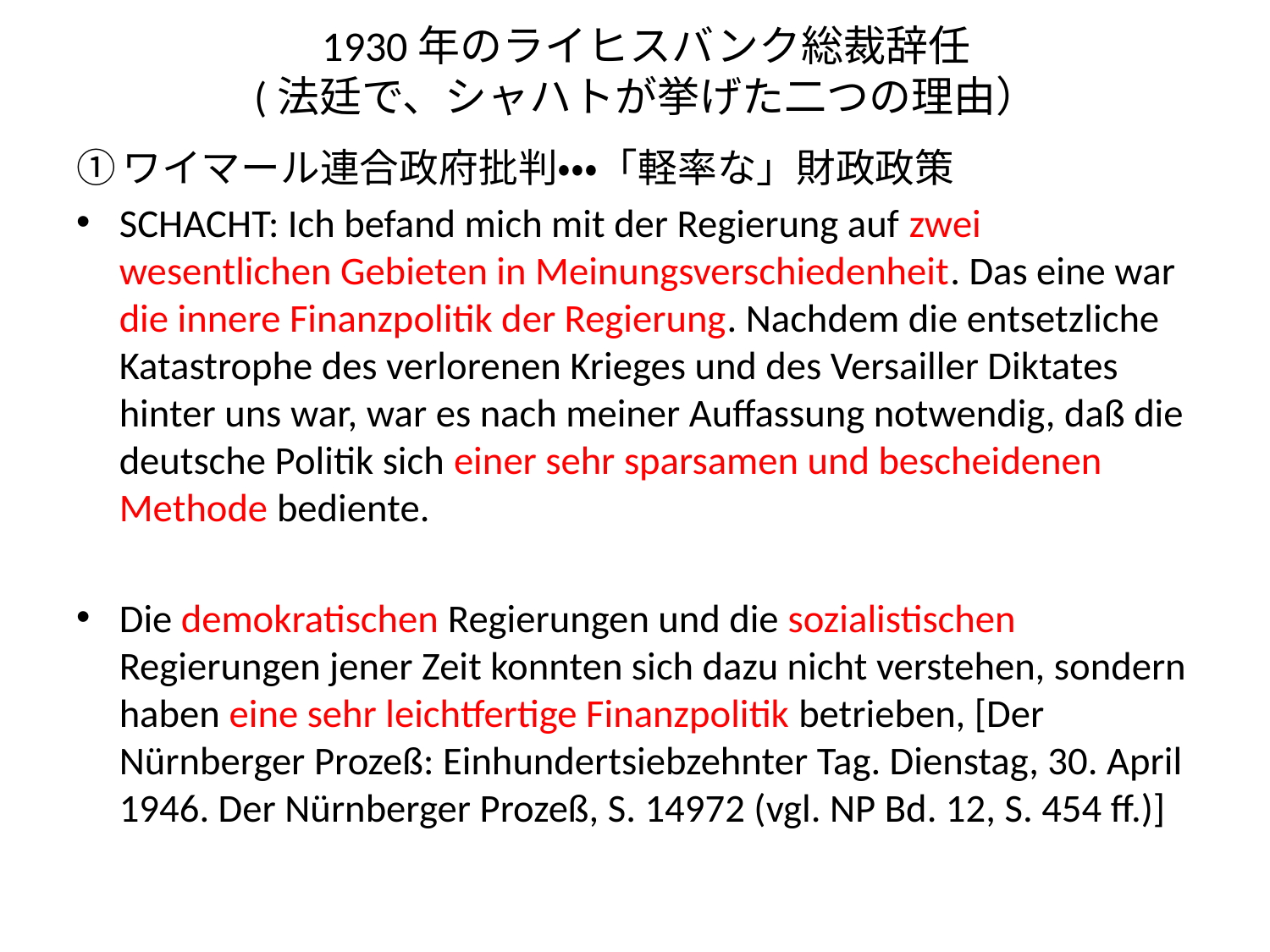

# 1930年のライヒスバンク総裁辞任 (法廷で、シャハトが挙げた二つの理由）
①ワイマール連合政府批判・・・「軽率な」財政政策
SCHACHT: Ich befand mich mit der Regierung auf zwei wesentlichen Gebieten in Meinungsverschiedenheit. Das eine war die innere Finanzpolitik der Regierung. Nachdem die entsetzliche Katastrophe des verlorenen Krieges und des Versailler Diktates hinter uns war, war es nach meiner Auffassung notwendig, daß die deutsche Politik sich einer sehr sparsamen und bescheidenen Methode bediente.

Die demokratischen Regierungen und die sozialistischen Regierungen jener Zeit konnten sich dazu nicht verstehen, sondern haben eine sehr leichtfertige Finanzpolitik betrieben, [Der Nürnberger Prozeß: Einhundertsiebzehnter Tag. Dienstag, 30. April 1946. Der Nürnberger Prozeß, S. 14972 (vgl. NP Bd. 12, S. 454 ff.)]